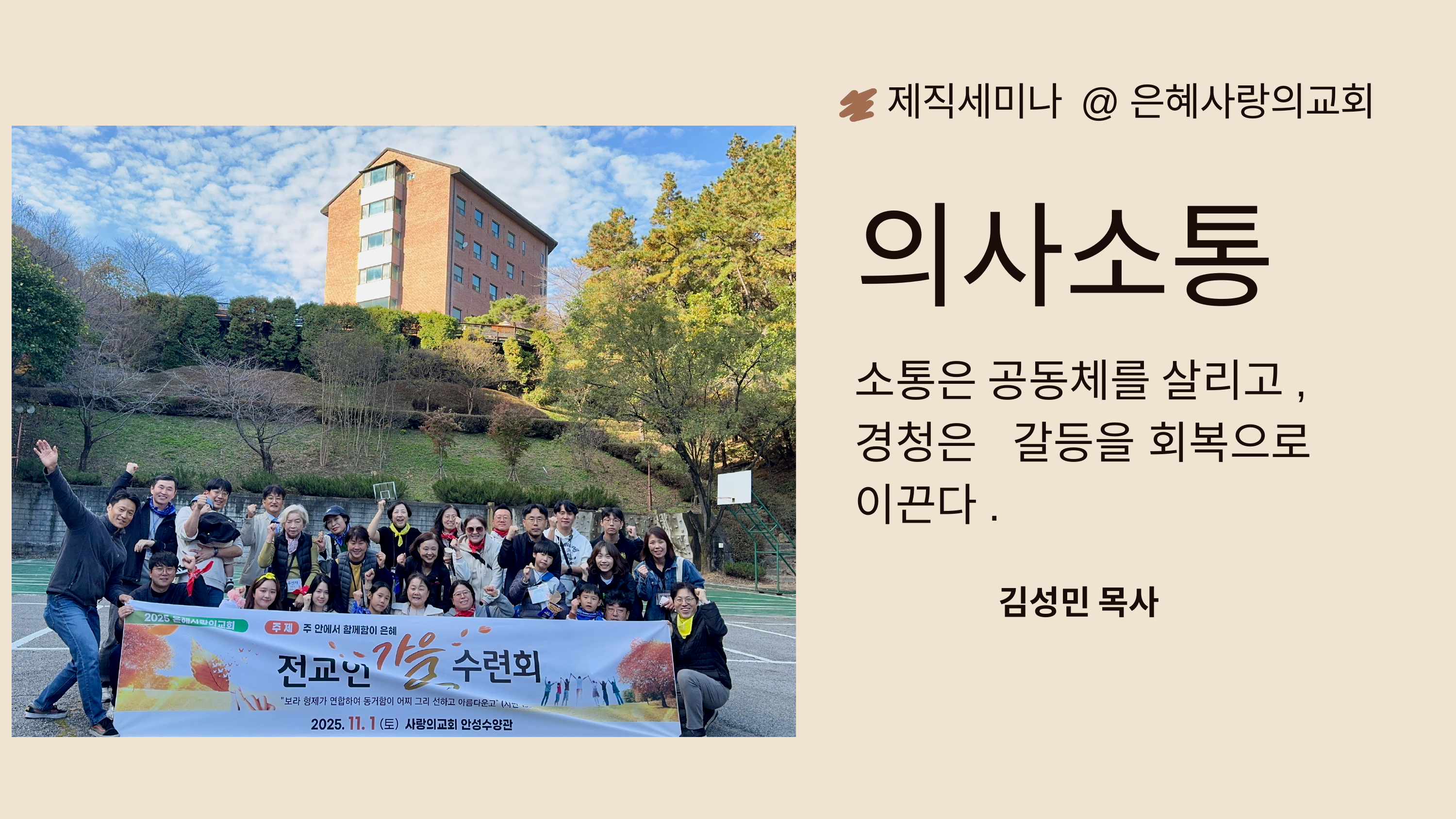

제직세미나 @은혜사랑의교회

의사소통
소통은 공동체를 살리고, 경청은   갈등을 회복으로 이끈다.
김성민 목사